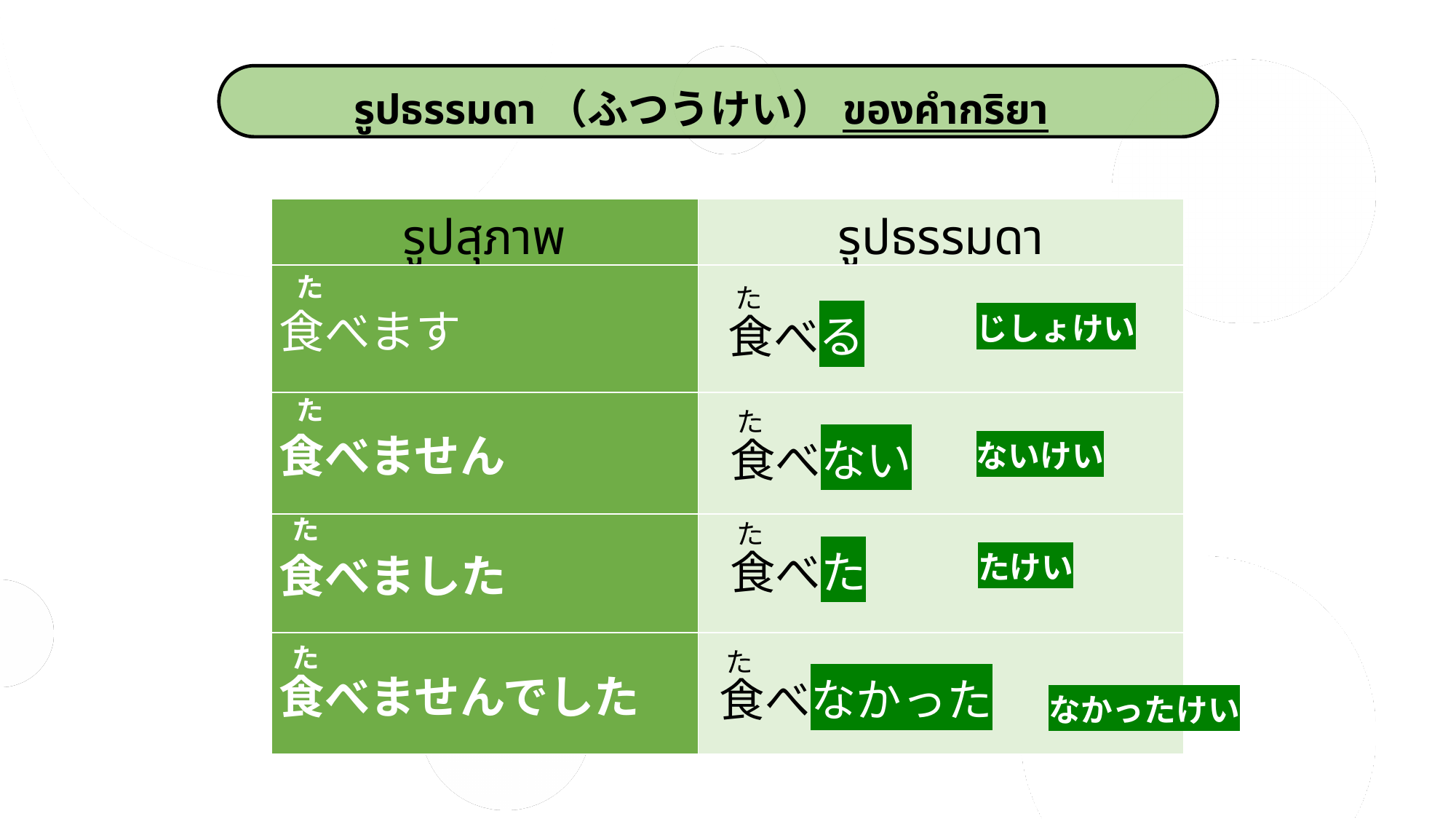

รูปธรรมดา（ふつうけい）ของคำกริยา
| รูปสุภาพ | รูปธรรมดา |
| --- | --- |
| 食べます |  |
| 食べません |  |
| 食べました |  |
| 食べませんでした |  |
た
た
食べる
じしょけい
た
た
食べない
ないけい
た
た
食べた
たけい
た
た
食べなかった
なかったけい